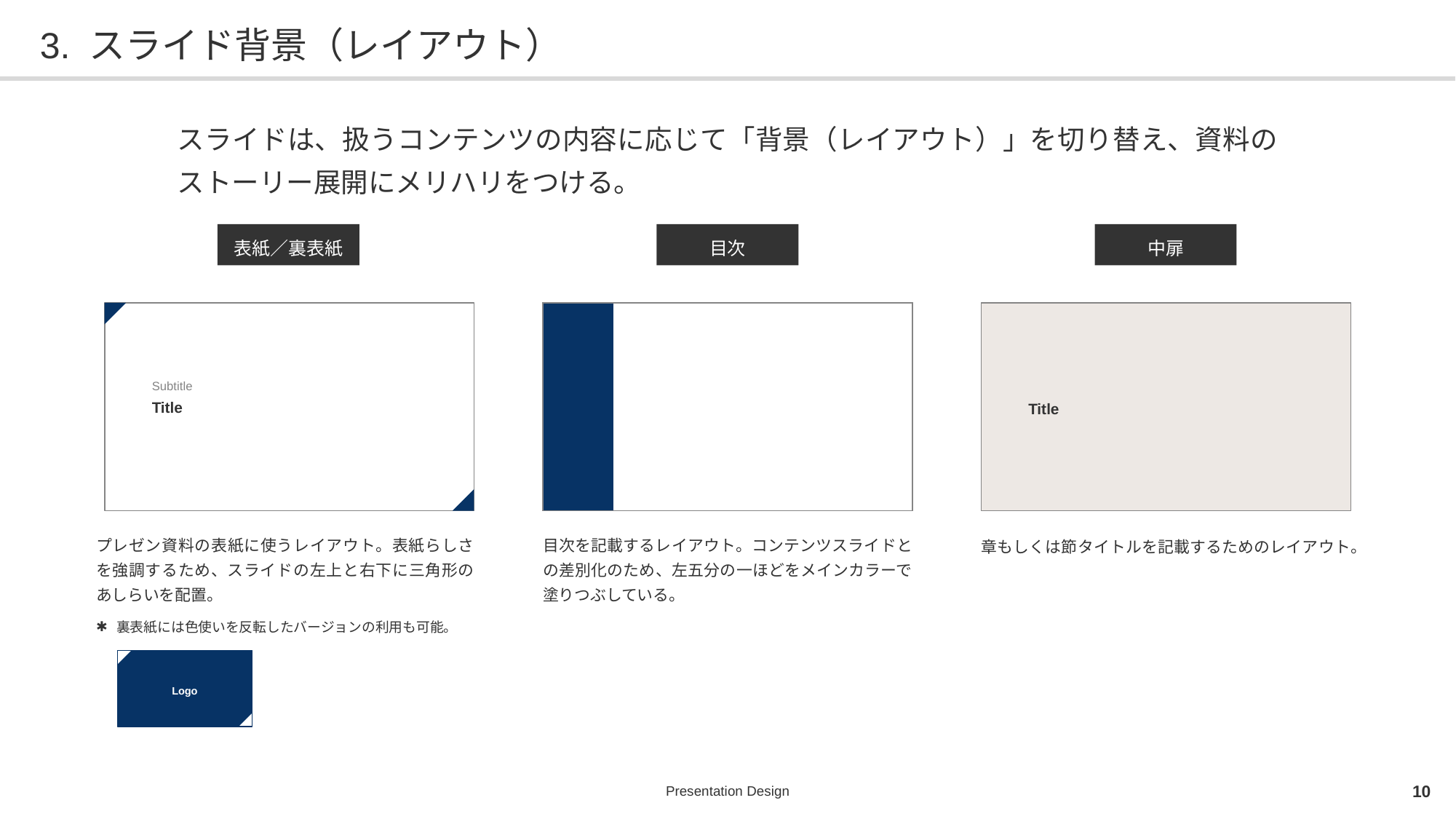

# 3. スライド背景（レイアウト）
スライドは、扱うコンテンツの内容に応じて「背景（レイアウト）」を切り替え、資料のストーリー展開にメリハリをつける。
表紙／裏表紙
目次
中扉
Subtitle
Title

|  |  |
| --- | --- |
Title

プレゼン資料の表紙に使うレイアウト。表紙らしさを強調するため、スライドの左上と右下に三角形のあしらいを配置。
裏表紙には色使いを反転したバージョンの利用も可能。
目次を記載するレイアウト。コンテンツスライドとの差別化のため、左五分の一ほどをメインカラーで塗りつぶしている。
章もしくは節タイトルを記載するためのレイアウト。
Logo

Presentation Design
10